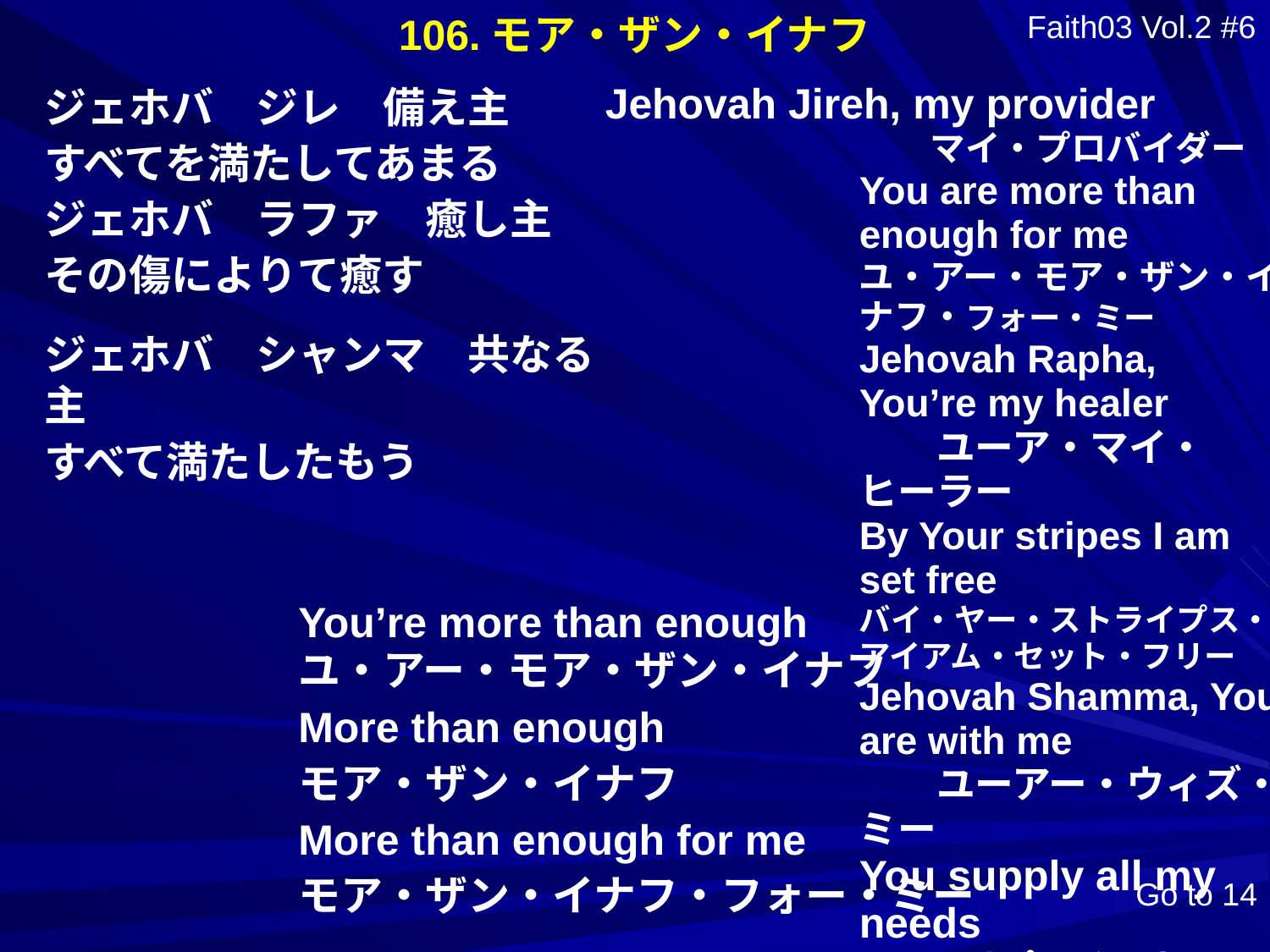

106.モア・ザン・イナフ
Faith03 Vol.2 #6
ジェホバ　ジレ　備え主
すべてを満たしてあまる
ジェホバ　ラファ　癒し主
その傷によりて癒す

ジェホバ　シャンマ　共なる主
すべて満たしたもう

Jehovah Jireh, my provider
　　マイ・プロバイダー
You are more than enough for me
ユ・アー・モア・ザン・イナフ・フォー・ミー
Jehovah Rapha, You’re my healer
　　ユーア・マイ・ヒーラー
By Your stripes I am set free
バイ・ヤー・ストライプス・アイアム・セット・フリー
Jehovah Shamma, You are with me
　　ユーアー・ウィズ・ミー
You supply all my needs
ユー・サプライ・オール・マイ・ニーズ
You’re more than enough
ユ・アー・モア・ザン・イナフ
More than enough
モア・ザン・イナフ
More than enough for me
モア・ザン・イナフ・フォー・ミー
Go to 14